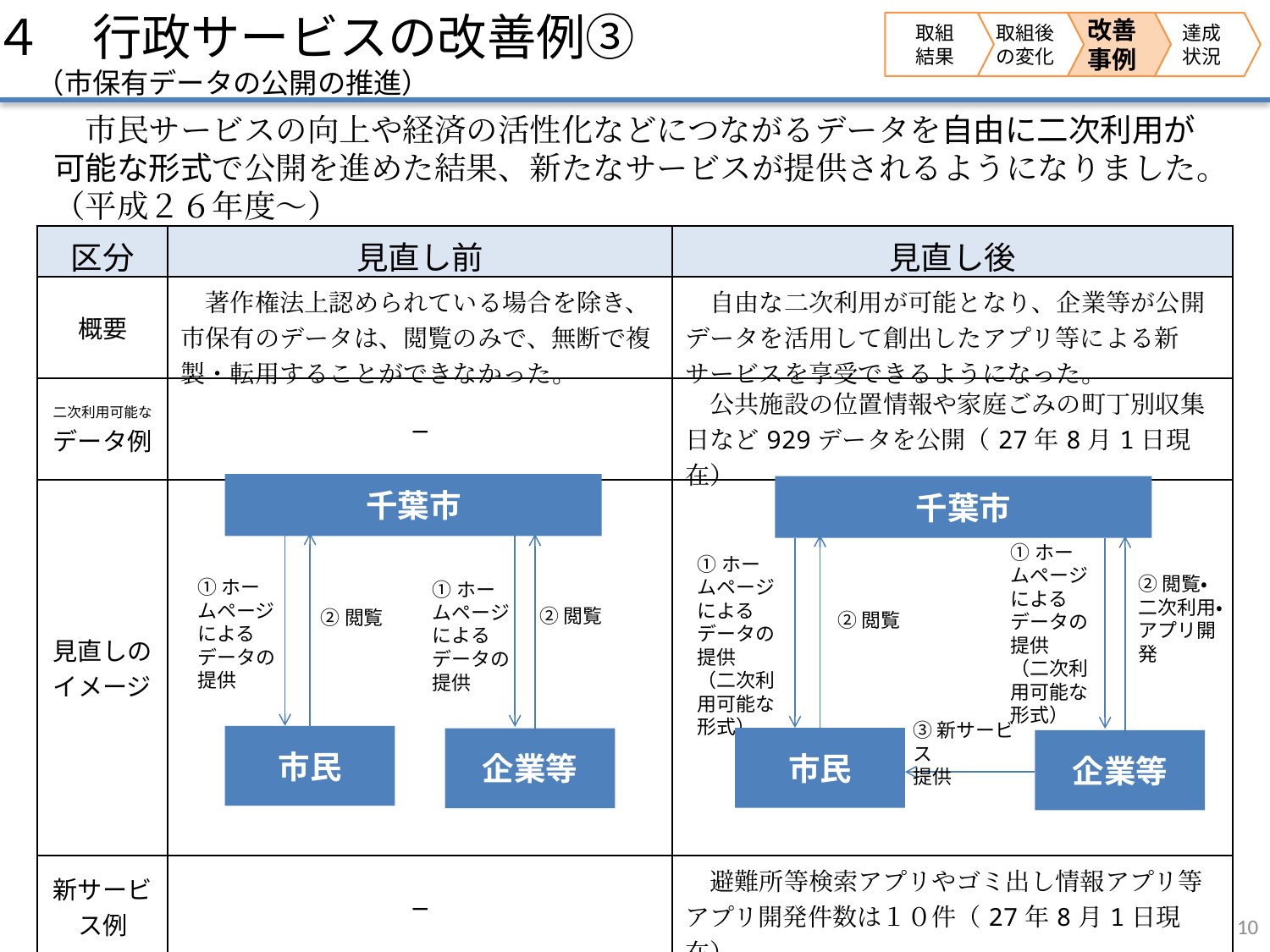

４　行政サービスの改善例③
　　（市保有データの公開の推進）
取組
結果
改善
事例
取組後の変化
達成
状況
　市民サービスの向上や経済の活性化などにつながるデータを自由に二次利用が
可能な形式で公開を進めた結果、新たなサービスが提供されるようになりました。
（平成２６年度～）
| 区分 | 見直し前 | 見直し後 |
| --- | --- | --- |
| 概要 | 著作権法上認められている場合を除き、市保有のデータは、閲覧のみで、無断で複製・転用することができなかった。 | 自由な二次利用が可能となり、企業等が公開データを活用して創出したアプリ等による新サービスを享受できるようになった。 |
| 二次利用可能な データ例 | ― | 公共施設の位置情報や家庭ごみの町丁別収集日など929データを公開（27年8月1日現在） |
| 見直しのイメージ |  |  |
| 新サービス例 | ― | 避難所等検索アプリやゴミ出し情報アプリ等アプリ開発件数は１０件（27年8月1日現在） |
千葉市
千葉市
①ホームページによるデータの提供
（二次利用可能な形式）
①ホームページによるデータの提供
（二次利用可能な形式）
②閲覧・
二次利用・
アプリ開発
①ホームページによるデータの提供
①ホームページによるデータの提供
②閲覧
②閲覧
②閲覧
③新サービス
提供
市民
市民
企業等
企業等
10